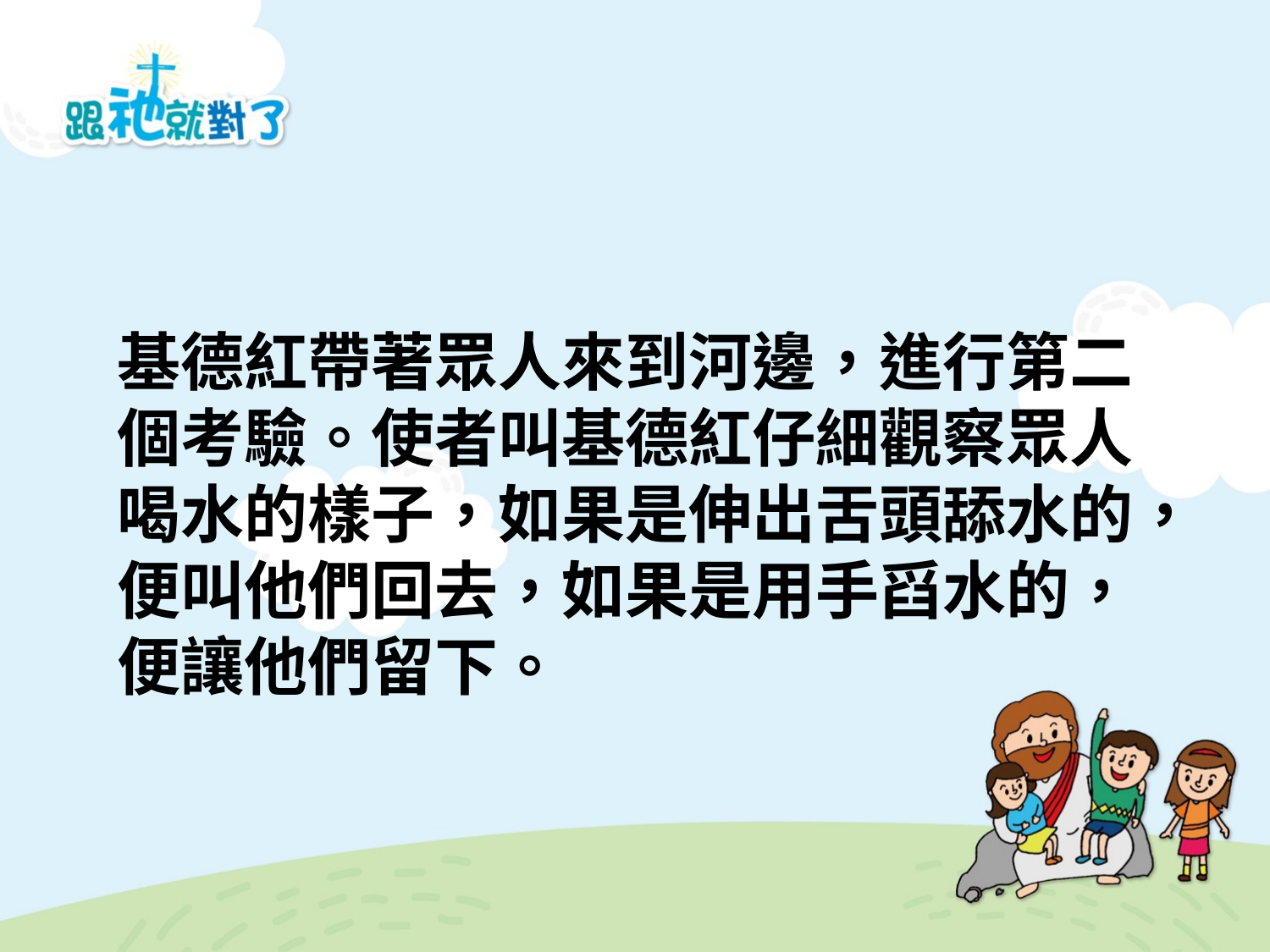

基德紅帶著眾人來到河邊，進行第二個考驗。使者叫基德紅仔細觀察眾人喝水的樣子，如果是伸出舌頭舔水的，便叫他們回去，如果是用手舀水的，便讓他們留下。